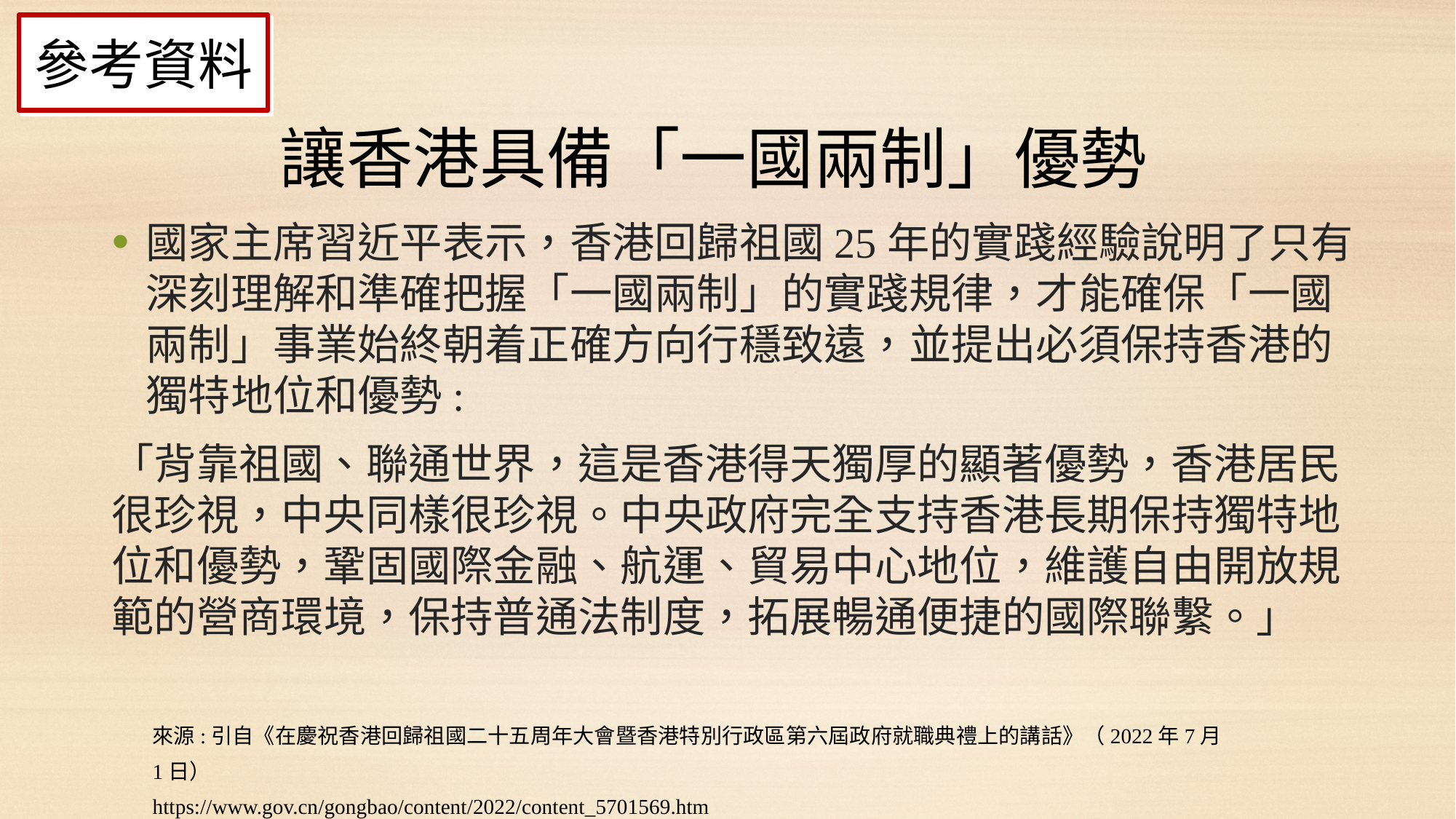

參考資料
讓香港具備「一國兩制」優勢
國家主席習近平表示，香港回歸祖國25年的實踐經驗說明了只有深刻理解和準確把握「一國兩制」的實踐規律，才能確保「一國兩制」事業始終朝着正確方向行穩致遠，並提出必須保持香港的獨特地位和優勢:
「背靠祖國、聯通世界，這是香港得天獨厚的顯著優勢，香港居民很珍視，中央同樣很珍視。中央政府完全支持香港長期保持獨特地位和優勢，鞏固國際金融、航運、貿易中心地位，維護自由開放規範的營商環境，保持普通法制度，拓展暢通便捷的國際聯繫。」
來源:引自《在慶祝香港回歸祖國二十五周年大會暨香港特別行政區第六屆政府就職典禮上的講話》（2022年7月1日）
https://www.gov.cn/gongbao/content/2022/content_5701569.htm